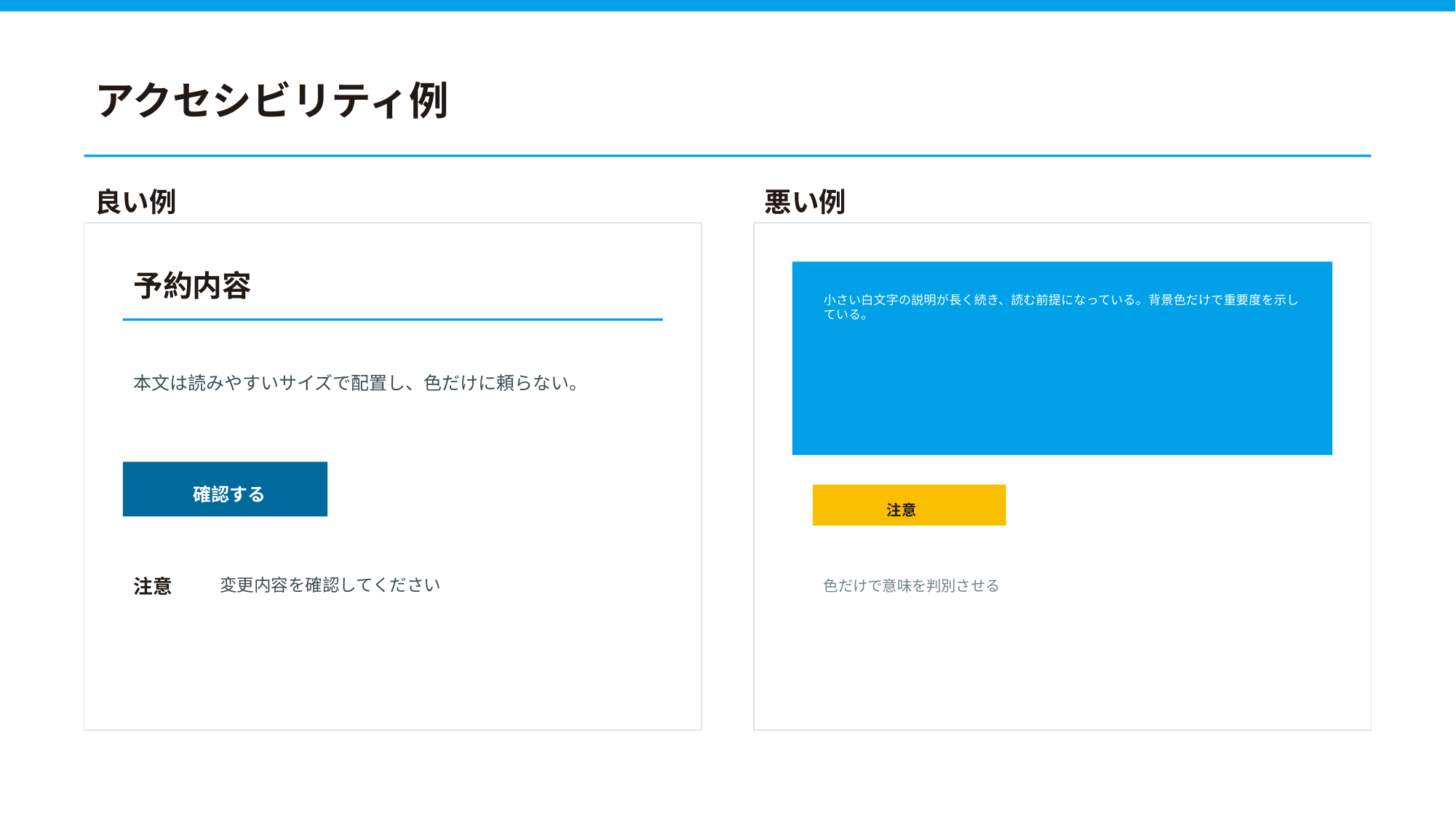

アクセシビリティ例

良い例
悪い例

予約内容

小さい白文字の説明が長く続き、読む前提になっている。背景色だけで重要度を示している。

本文は読みやすいサイズで配置し、色だけに頼らない。

確認する

注意
注意
変更内容を確認してください
色だけで意味を判別させる